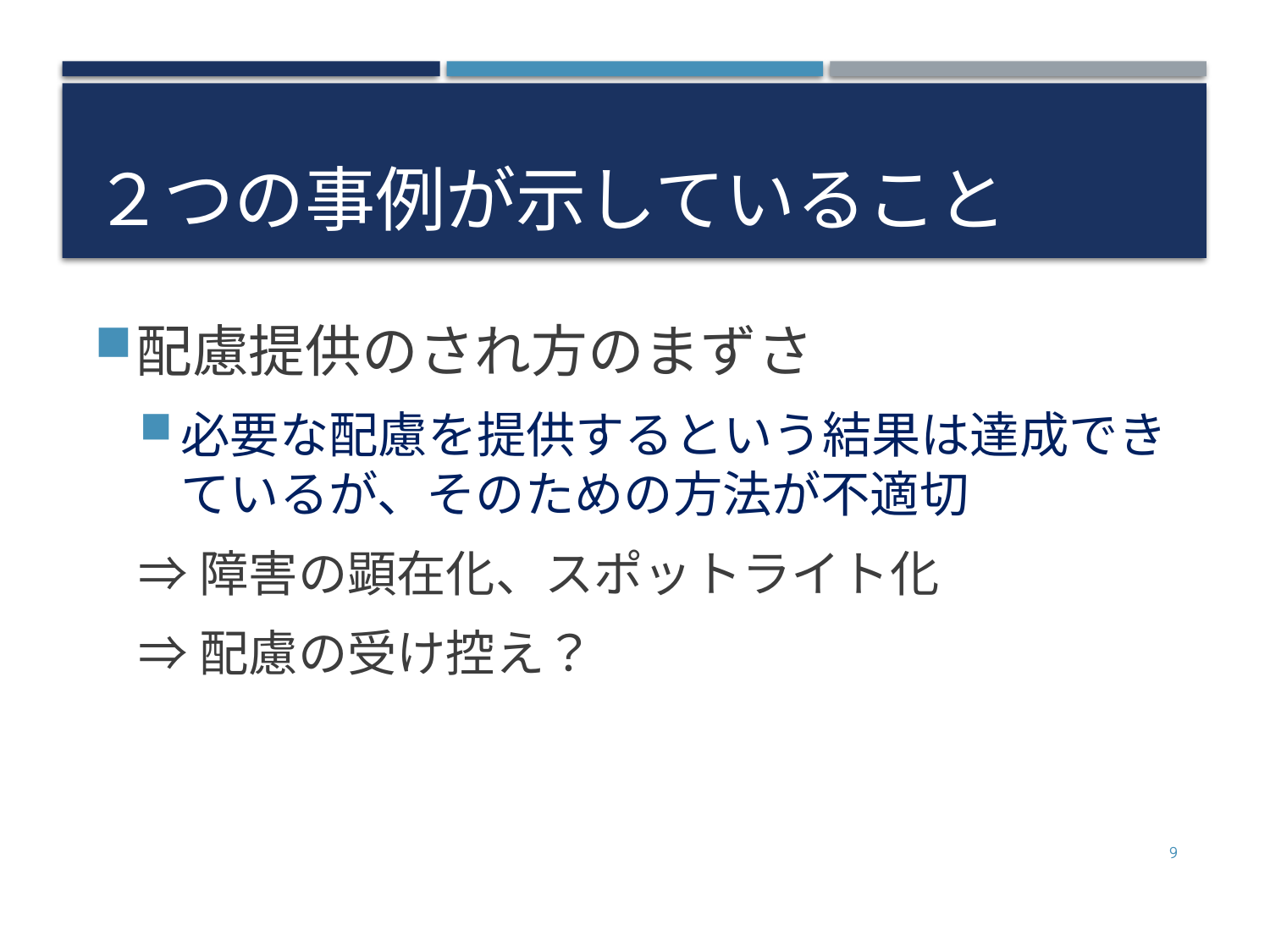

# ２つの事例が示していること
配慮提供のされ方のまずさ
必要な配慮を提供するという結果は達成できているが、そのための方法が不適切
⇒障害の顕在化、スポットライト化
⇒配慮の受け控え？
9